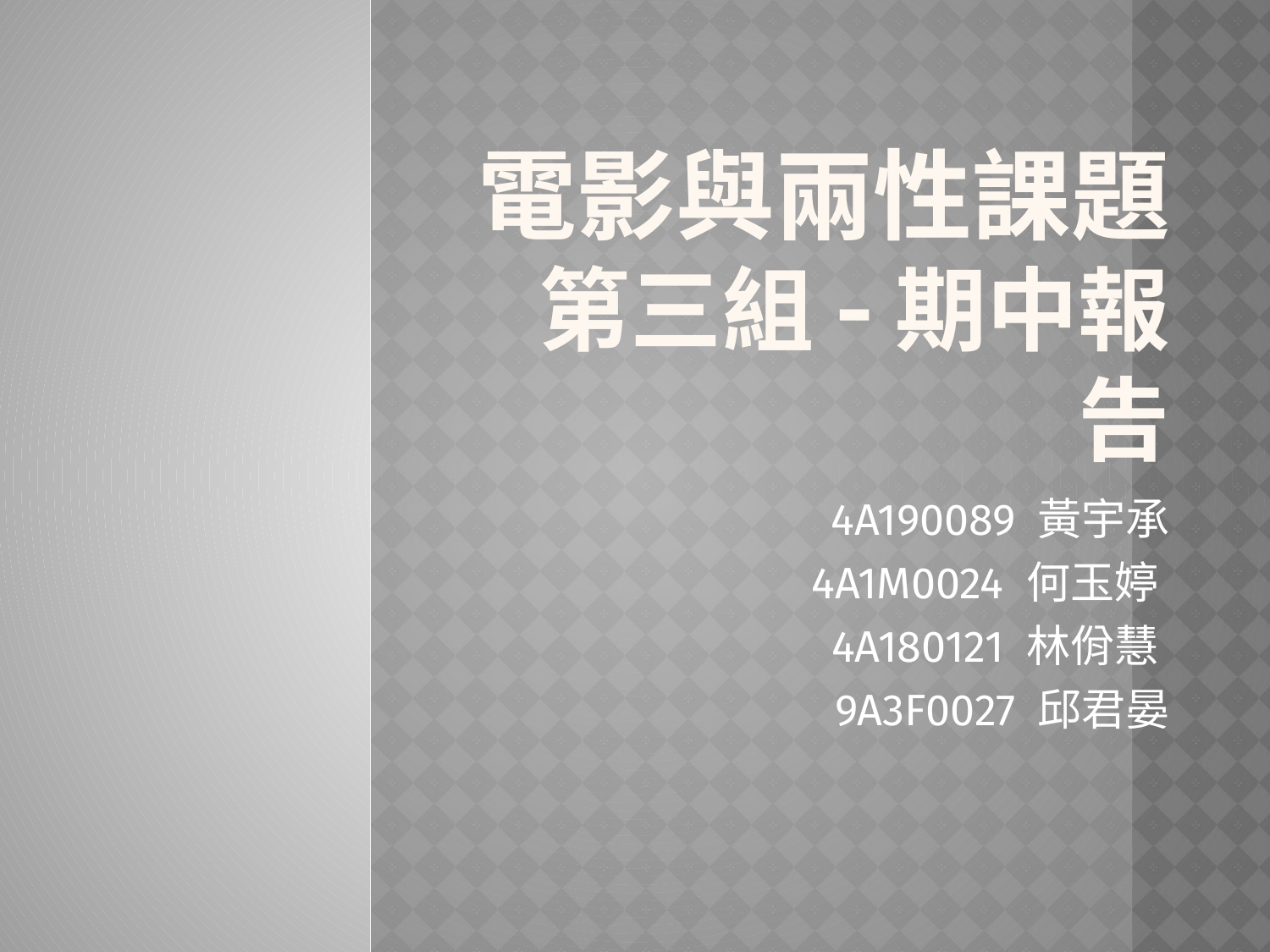

# 電影與兩性課題 第三組-期中報告
4A190089 黃宇承
4A1M0024 何玉婷
4A180121 林佾慧
9A3F0027 邱君晏